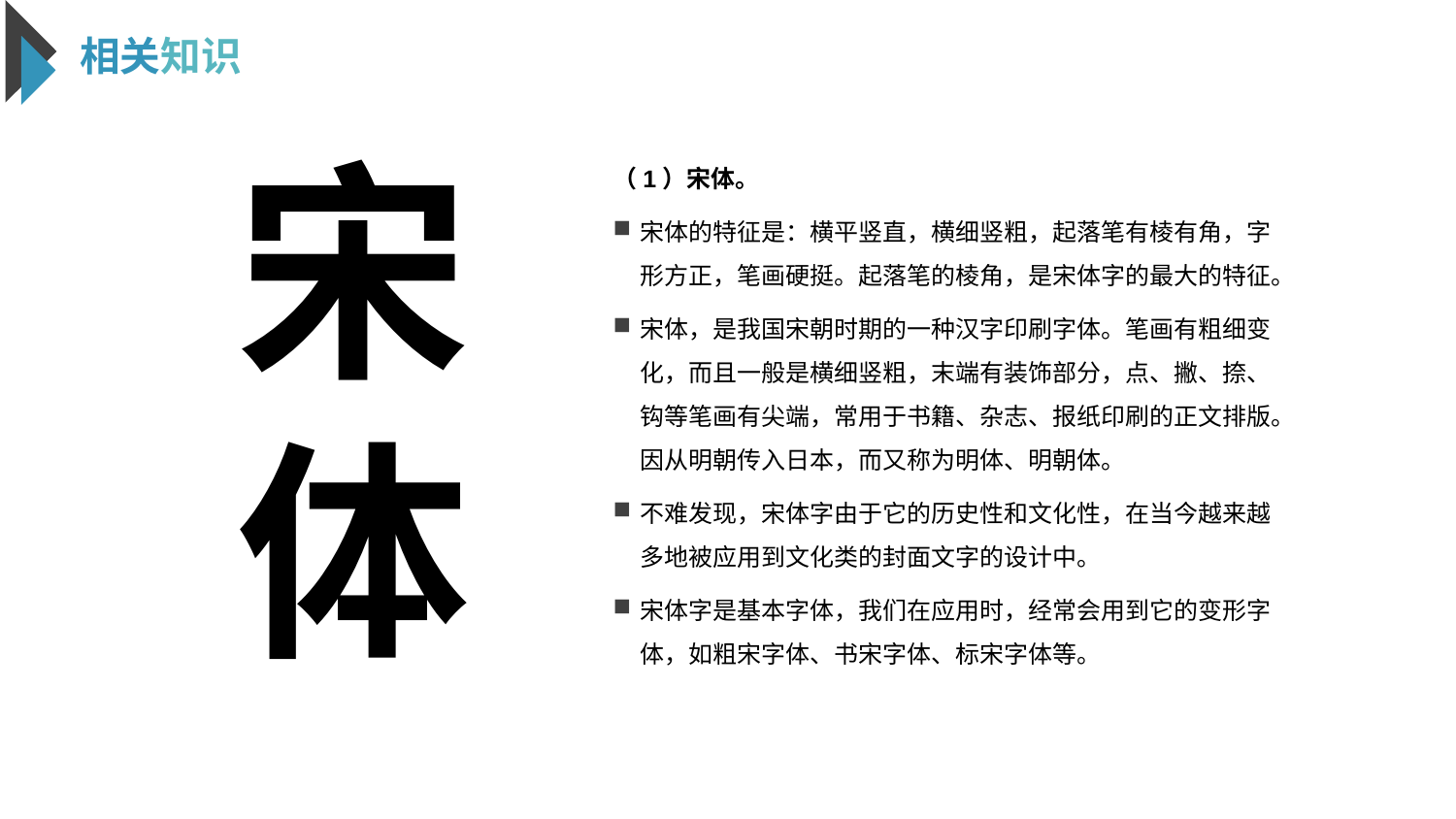

相关知识

宋体
（1）宋体。
宋体的特征是：横平竖直，横细竖粗，起落笔有棱有角，字形方正，笔画硬挺。起落笔的棱角，是宋体字的最大的特征。
宋体，是我国宋朝时期的一种汉字印刷字体。笔画有粗细变化，而且一般是横细竖粗，末端有装饰部分，点、撇、捺、钩等笔画有尖端，常用于书籍、杂志、报纸印刷的正文排版。因从明朝传入日本，而又称为明体、明朝体。
不难发现，宋体字由于它的历史性和文化性，在当今越来越多地被应用到文化类的封面文字的设计中。
宋体字是基本字体，我们在应用时，经常会用到它的变形字体，如粗宋字体、书宋字体、标宋字体等。